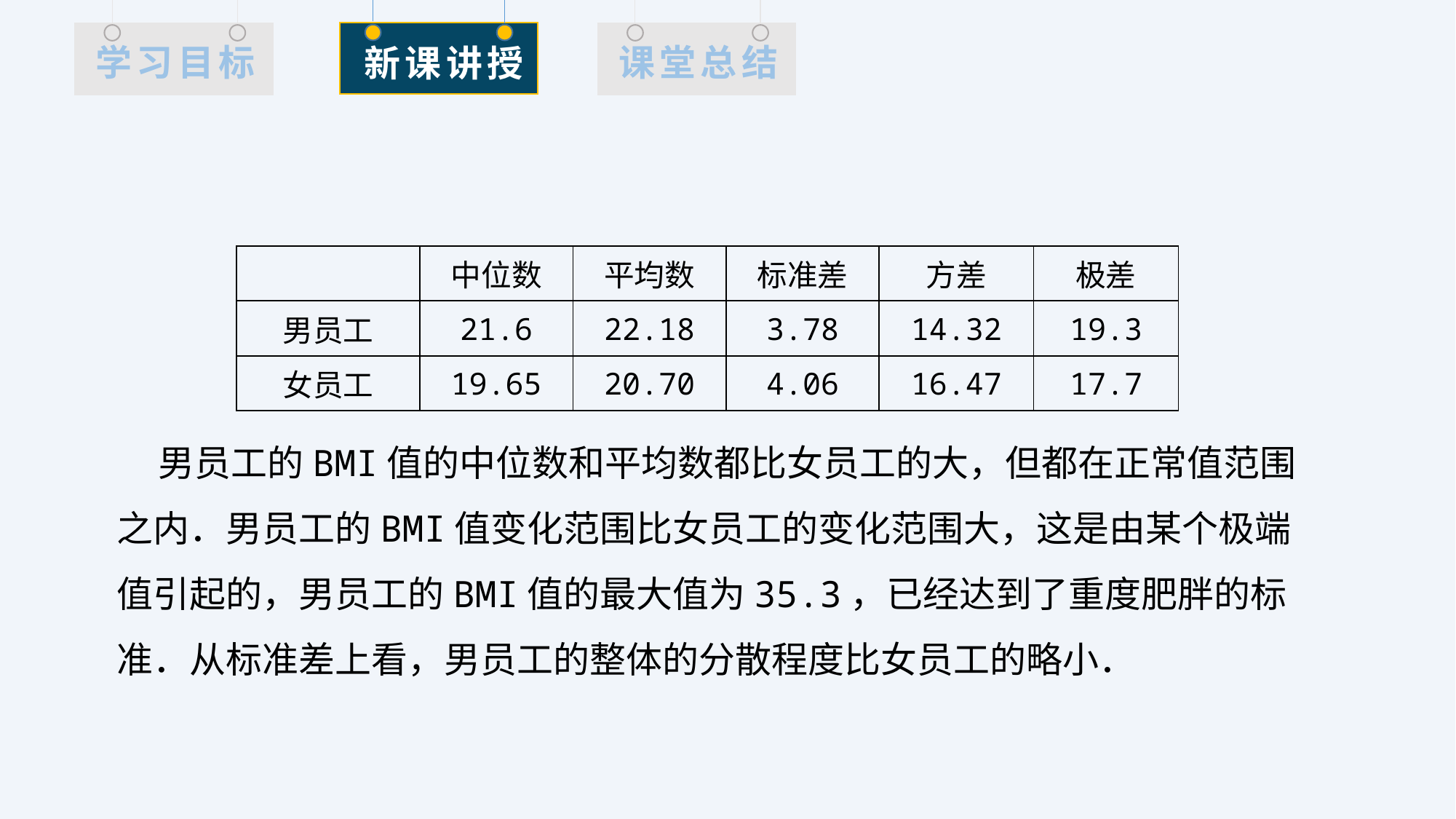

|  | 中位数 | 平均数 | 标准差 | 方差 | 极差 |
| --- | --- | --- | --- | --- | --- |
| 男员工 | 21.6 | 22.18 | 3.78 | 14.32 | 19.3 |
| 女员工 | 19.65 | 20.70 | 4.06 | 16.47 | 17.7 |
    男员工的BMI值的中位数和平均数都比女员工的大，但都在正常值范围之内．男员工的BMI值变化范围比女员工的变化范围大，这是由某个极端值引起的，男员工的BMI值的最大值为35.3，已经达到了重度肥胖的标准．从标准差上看，男员工的整体的分散程度比女员工的略小．